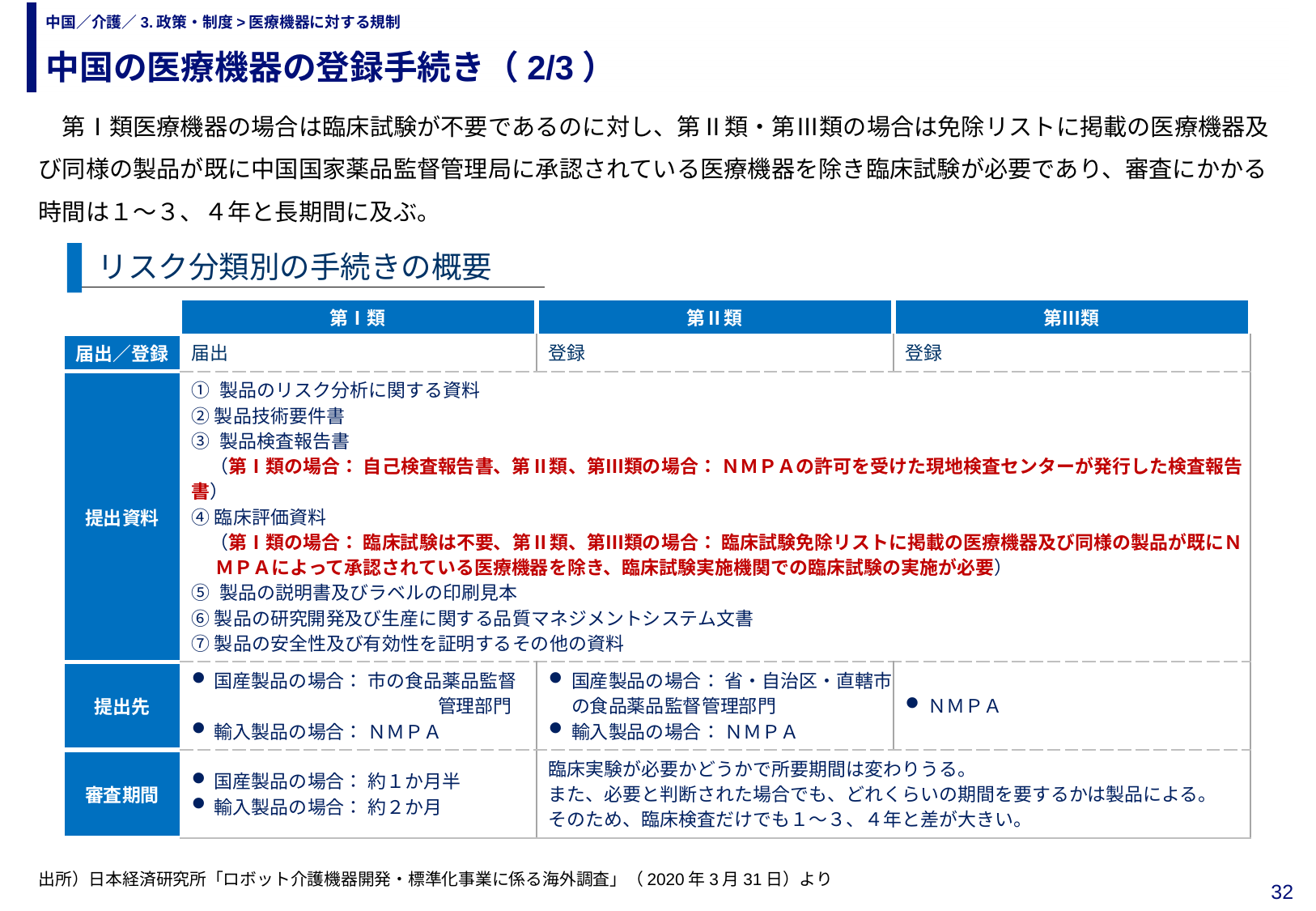

中国の医療機器の登録手続き（2/3）
# 中国／介護／3.政策・制度>医療機器に対する規制
　第Ⅰ類医療機器の場合は臨床試験が不要であるのに対し、第Ⅱ類・第Ⅲ類の場合は免除リストに掲載の医療機器及び同様の製品が既に中国国家薬品監督管理局に承認されている医療機器を除き臨床試験が必要であり、審査にかかる時間は１～３、４年と長期間に及ぶ。
リスク分類別の手続きの概要

|  | 第Ⅰ類 | 第Ⅱ類 | 第Ⅲ類 |
| --- | --- | --- | --- |
| 届出／登録 | 届出 | 登録 | 登録 |
| 提出資料 | ① 製品のリスク分析に関する資料 ② 製品技術要件書 ③ 製品検査報告書 　（第Ⅰ類の場合： 自己検査報告書、第Ⅱ類、第Ⅲ類の場合： ＮＭＰＡの許可を受けた現地検査センターが発行した検査報告書） ④ 臨床評価資料 　（第Ⅰ類の場合： 臨床試験は不要、第Ⅱ類、第Ⅲ類の場合： 臨床試験免除リストに掲載の医療機器及び同様の製品が既にＮＭＰＡによって承認されている医療機器を除き、臨床試験実施機関での臨床試験の実施が必要） ⑤ 製品の説明書及びラベルの印刷見本 ⑥ 製品の研究開発及び生産に関する品質マネジメントシステム文書 ⑦ 製品の安全性及び有効性を証明するその他の資料 |  |  |
| 提出先 | 国産製品の場合： 市の食品薬品監督 　　　　　　　　　　　　　 管理部門 輸入製品の場合： ＮＭＰＡ | 国産製品の場合： 省・自治区・直轄市の食品薬品監督管理部門 輸入製品の場合： ＮＭＰＡ | ＮＭＰＡ |
| 審査期間 | 国産製品の場合： 約１か月半 輸入製品の場合： 約２か月 | 臨床実験が必要かどうかで所要期間は変わりうる。 また、必要と判断された場合でも、どれくらいの期間を要するかは製品による。 そのため、臨床検査だけでも１～３、４年と差が大きい。 |  |
出所）日本経済研究所「ロボット介護機器開発・標準化事業に係る海外調査」（2020年3月31日）より